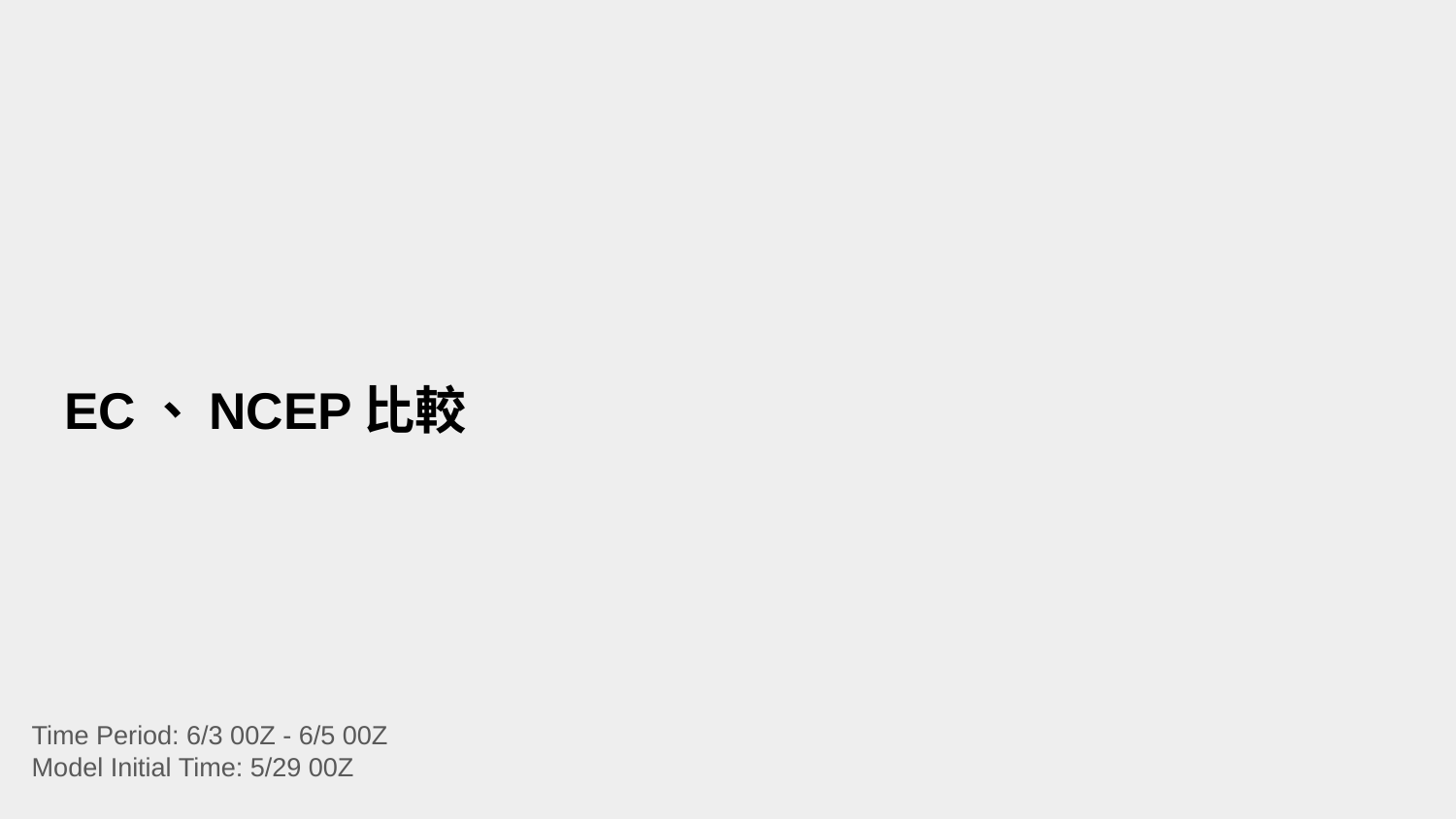

# EC、NCEP比較

Time Period: 6/3 00Z - 6/5 00Z
Model Initial Time: 5/29 00Z